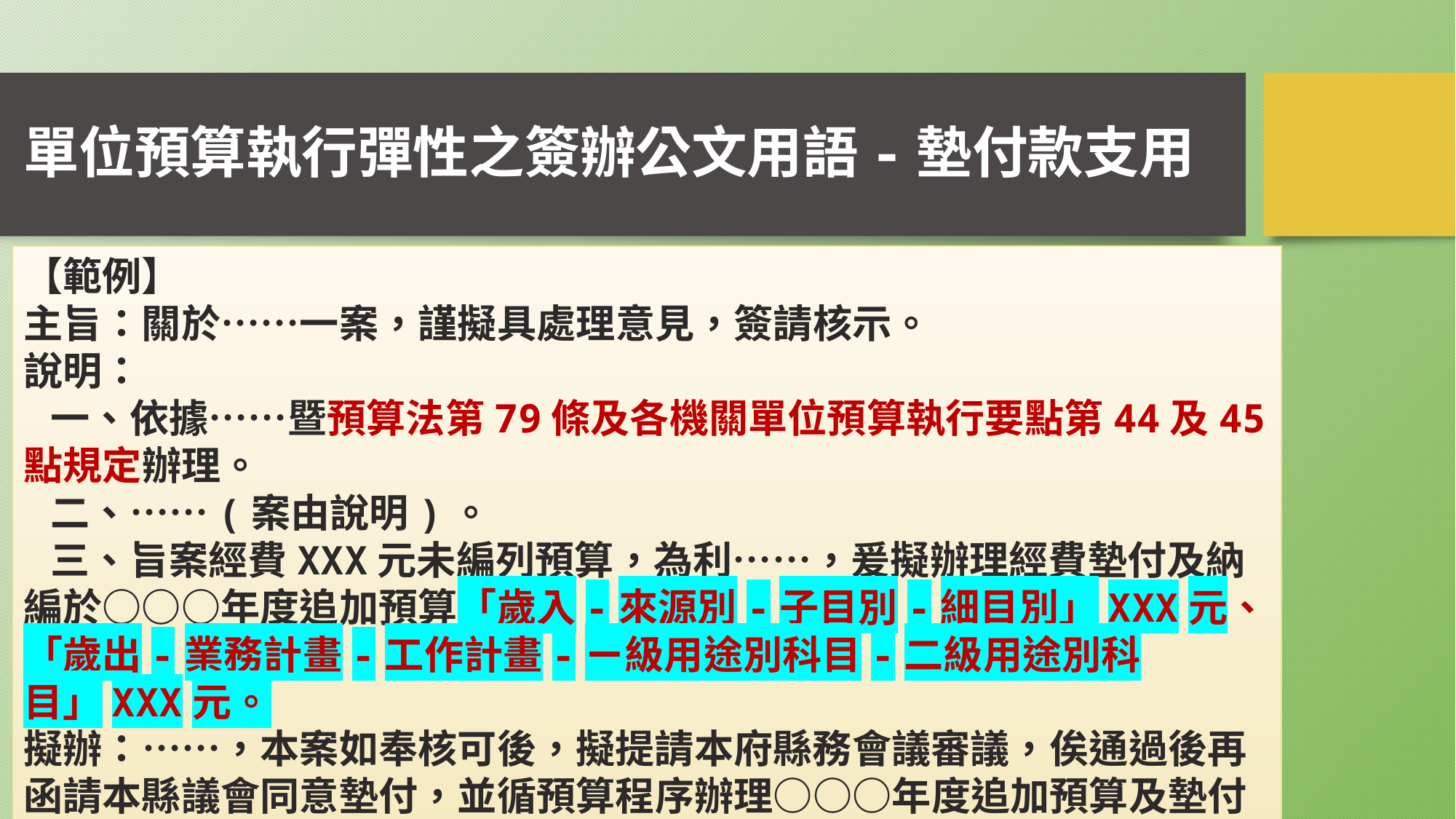

# 單位預算執行彈性之簽辦公文用語-墊付款支用
【範例】
主旨：關於……一案，謹擬具處理意見，簽請核示。
說明：
  一、依據……暨預算法第79條及各機關單位預算執行要點第44及45點規定辦理。
  二、……(案由說明)。
  三、旨案經費XXX元未編列預算，為利……，爰擬辦理經費墊付及納編於○○○年度追加預算「歲入-來源別-子目別-細目別」XXX元、「歲出-業務計畫-工作計畫-ㄧ級用途別科目-二級用途別科目」XXX元。
擬辦：……，本案如奉核可後，擬提請本府縣務會議審議，俟通過後再函請本縣議會同意墊付，並循預算程序辦理○○○年度追加預算及墊付款帳務轉正事宜。